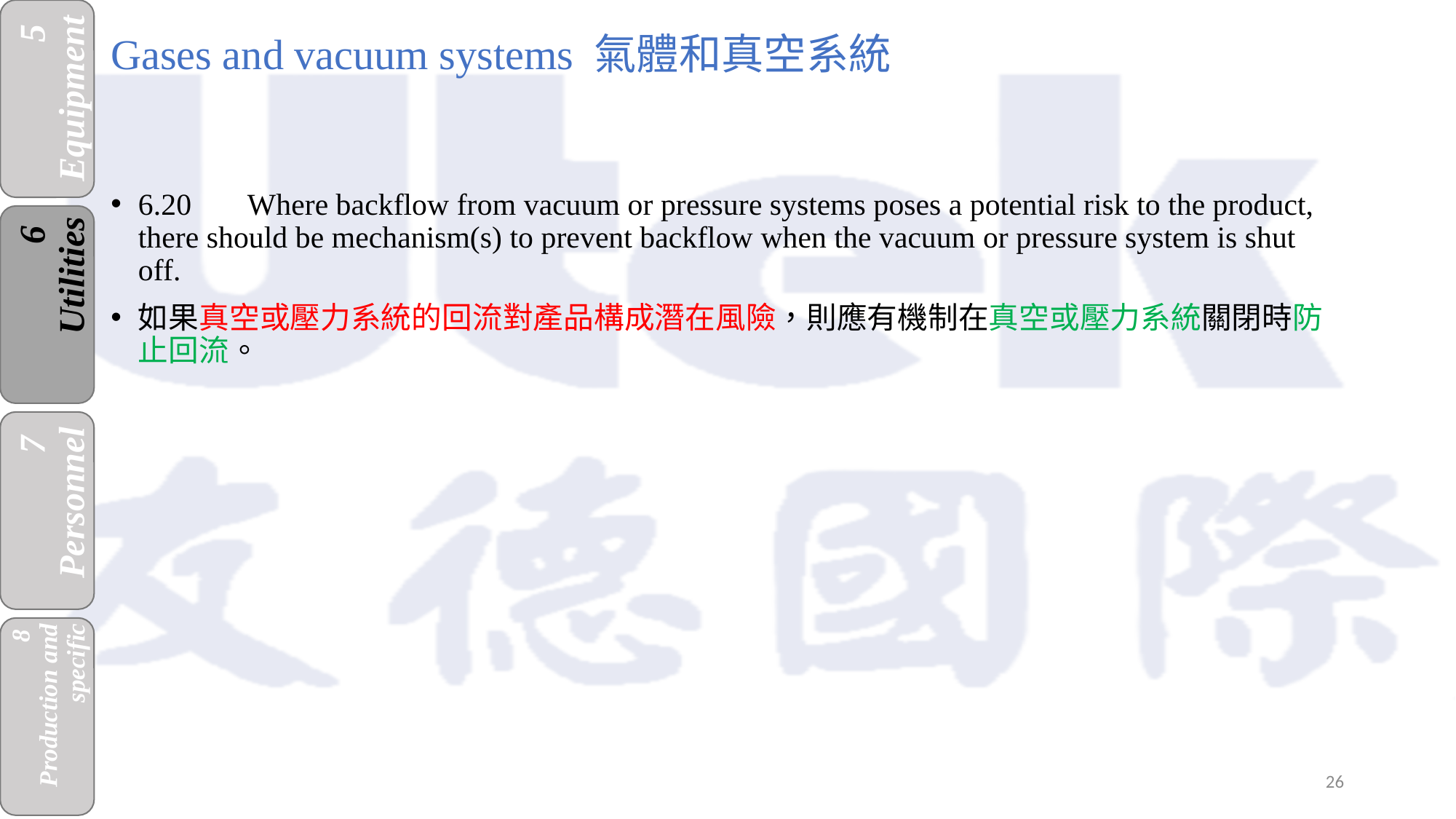

Gases and vacuum systems 氣體和真空系統

6.20	Where backflow from vacuum or pressure systems poses a potential risk to the product, there should be mechanism(s) to prevent backflow when the vacuum or pressure system is shut off.
如果真空或壓力系統的回流對產品構成潛在風險，則應有機制在真空或壓力系統關閉時防止回流。
26